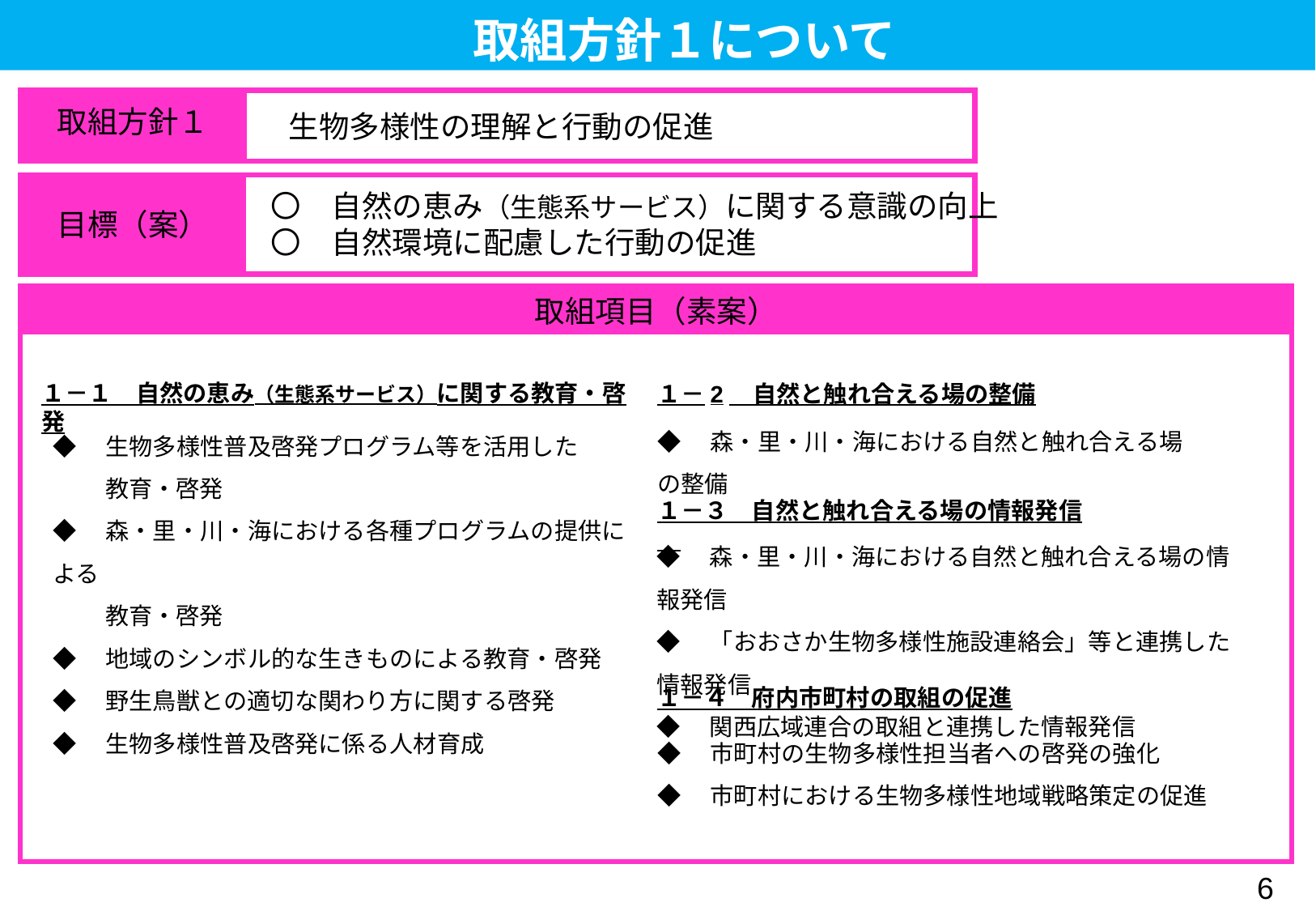

取組方針１について
取組方針１
　生物多様性の理解と行動の促進

目標（案）
〇　自然の恵み（生態系サービス）に関する意識の向上
〇　自然環境に配慮した行動の促進

取組項目（素案）
１－１　自然の恵み（生態系サービス）に関する教育・啓発
１－2　自然と触れ合える場の整備

◆　森・里・川・海における自然と触れ合える場の整備
◆　生物多様性普及啓発プログラム等を活用した
　　 教育・啓発
◆　森・里・川・海における各種プログラムの提供による
　　 教育・啓発
◆　地域のシンボル的な生きものによる教育・啓発
◆　野生鳥獣との適切な関わり方に関する啓発
◆　生物多様性普及啓発に係る人材育成
１－３　自然と触れ合える場の情報発信

◆　森・里・川・海における自然と触れ合える場の情報発信
◆　「おおさか生物多様性施設連絡会」等と連携した情報発信
◆　関西広域連合の取組と連携した情報発信
１－４　府内市町村の取組の促進
◆　市町村の生物多様性担当者への啓発の強化
◆　市町村における生物多様性地域戦略策定の促進
6